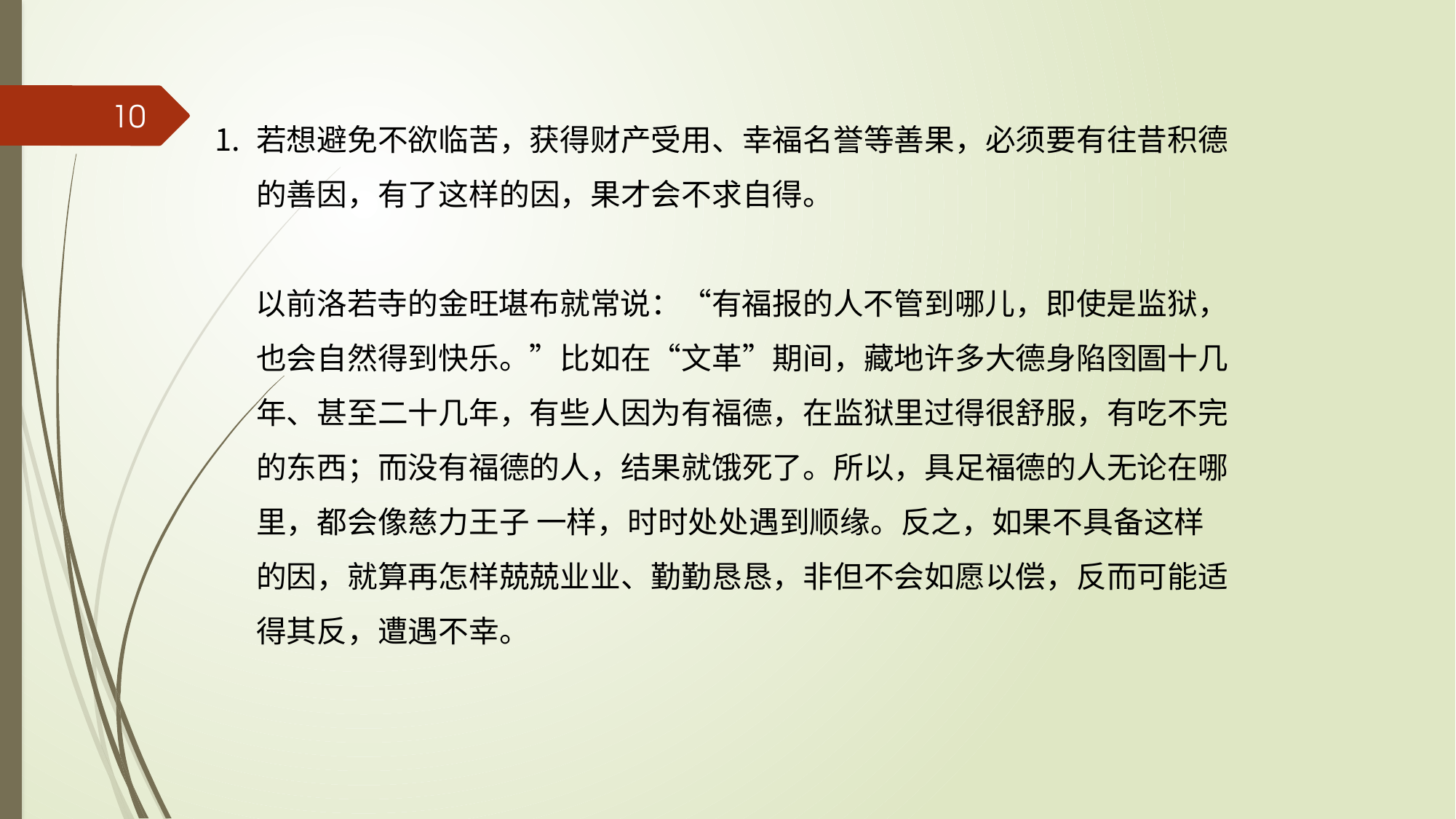

10
若想避免不欲临苦，获得财产受用、幸福名誉等善果，必须要有往昔积德的善因，有了这样的因，果才会不求自得。

     以前洛若寺的金旺堪布就常说：“有福报的人不管到哪儿，即使是监狱，也会自然得到快乐。”比如在“文革”期间，藏地许多大德身陷囹圄十几年、甚至二十几年，有些人因为有福德，在监狱里过得很舒服，有吃不完的东西；而没有福德的人，结果就饿死了。所以，具足福德的人无论在哪里，都会像慈力王子 一样，时时处处遇到顺缘。反之，如果不具备这样的因，就算再怎样兢兢业业、勤勤恳恳，非但不会如愿以偿，反而可能适得其反，遭遇不幸。